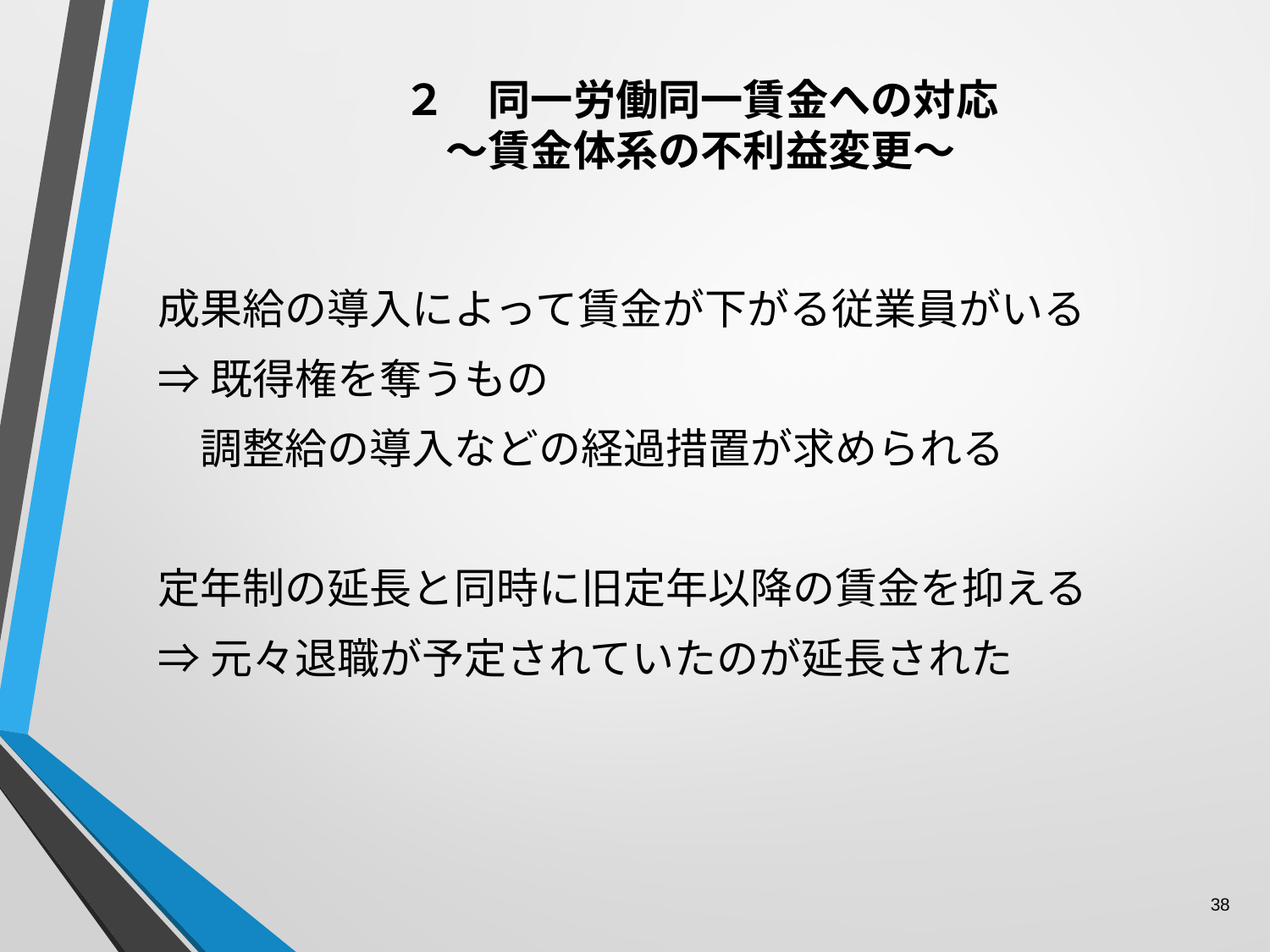

# ２　同一労働同一賃金への対応 ～賃金体系の不利益変更～
成果給の導入によって賃金が下がる従業員がいる
⇒既得権を奪うもの
　調整給の導入などの経過措置が求められる

定年制の延長と同時に旧定年以降の賃金を抑える
⇒元々退職が予定されていたのが延長された

38